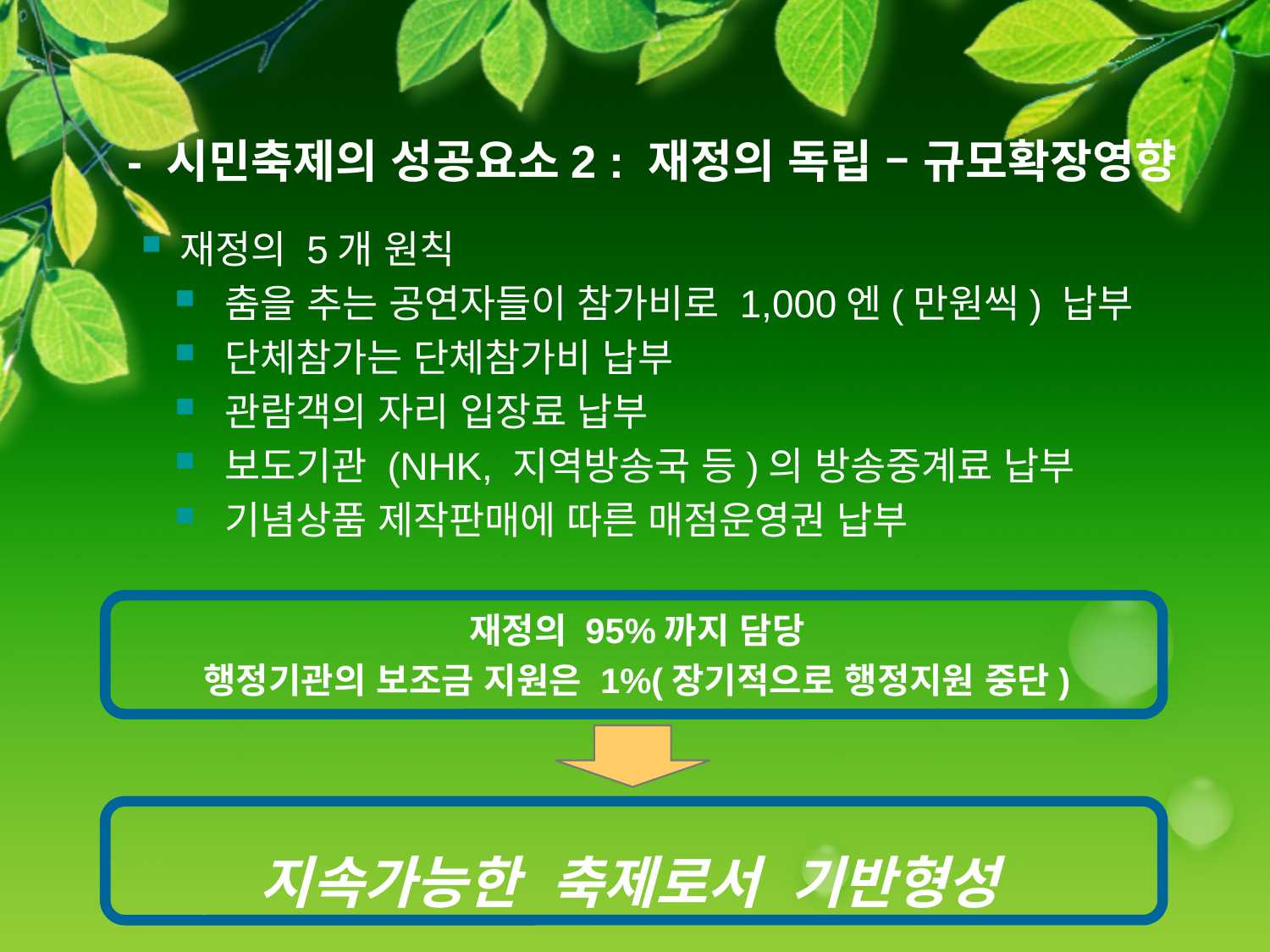

- 시민축제의 성공요소2 : 재정의 독립 – 규모확장영향
 재정의 5개 원칙
 춤을 추는 공연자들이 참가비로 1,000엔(만원씩) 납부
 단체참가는 단체참가비 납부
 관람객의 자리 입장료 납부
 보도기관 (NHK, 지역방송국 등)의 방송중계료 납부
 기념상품 제작판매에 따른 매점운영권 납부

재정의 95%까지 담당
행정기관의 보조금 지원은 1%(장기적으로 행정지원 중단)

지속가능한  축제로서  기반형성